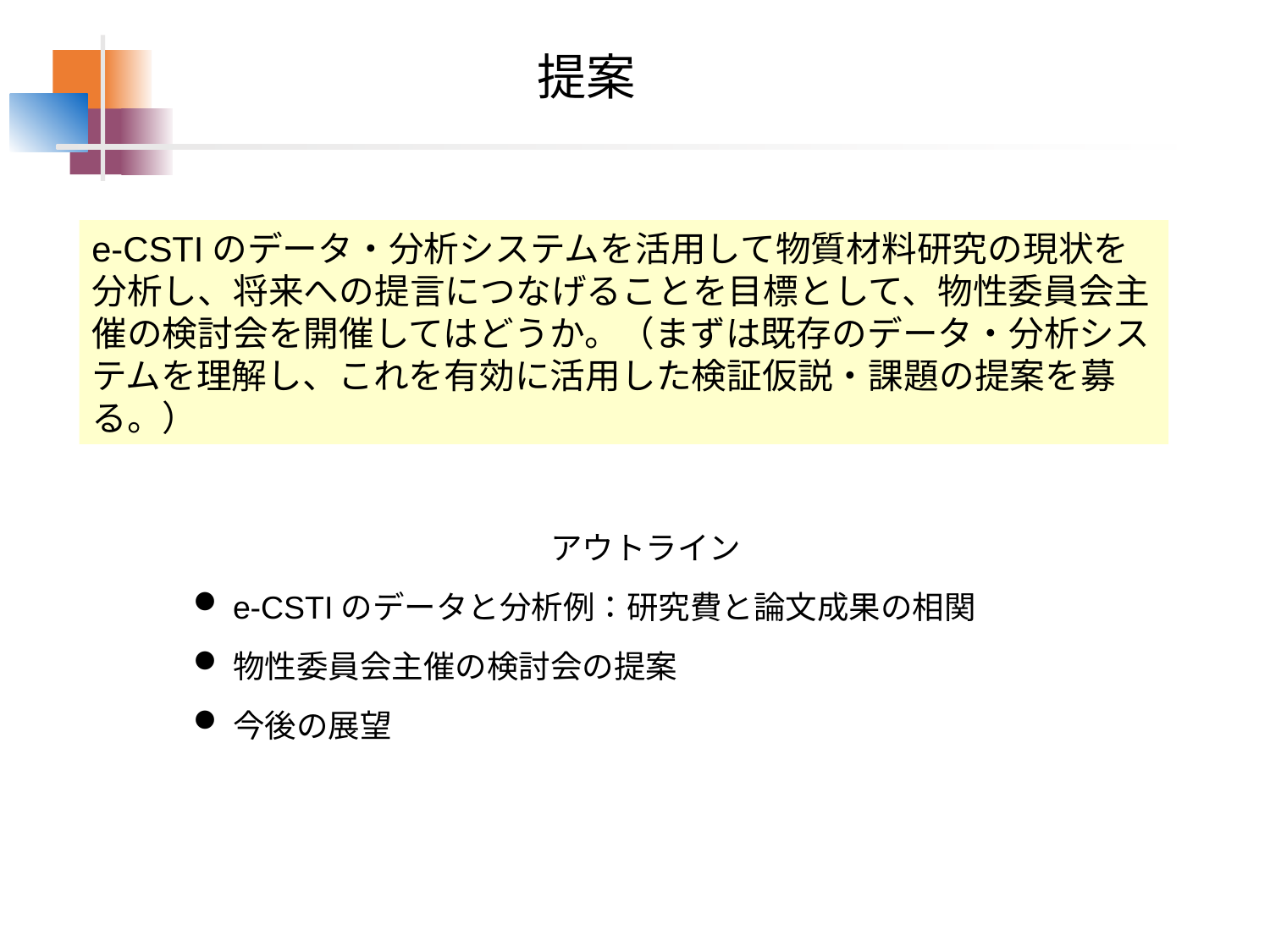

提案
e-CSTIのデータ・分析システムを活用して物質材料研究の現状を分析し、将来への提言につなげることを目標として、物性委員会主催の検討会を開催してはどうか。（まずは既存のデータ・分析システムを理解し、これを有効に活用した検証仮説・課題の提案を募る。）
アウトライン

e-CSTIのデータと分析例：研究費と論文成果の相関

物性委員会主催の検討会の提案

今後の展望